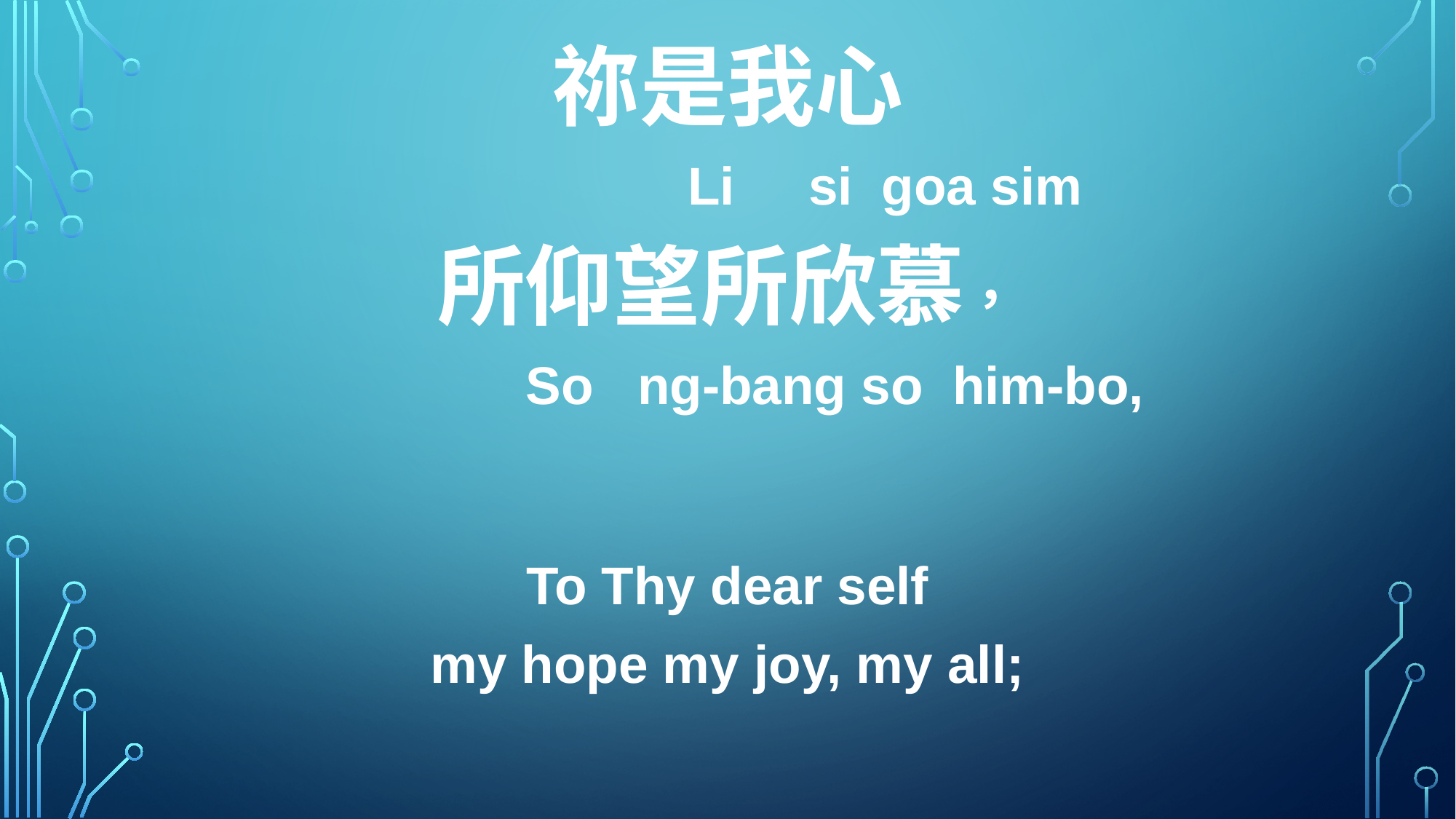

祢是我心
                                    Li     si  goa sim
所仰望所欣慕，
                         So   ng-bang so  him-bo,

To Thy dear self
my hope my joy, my all;